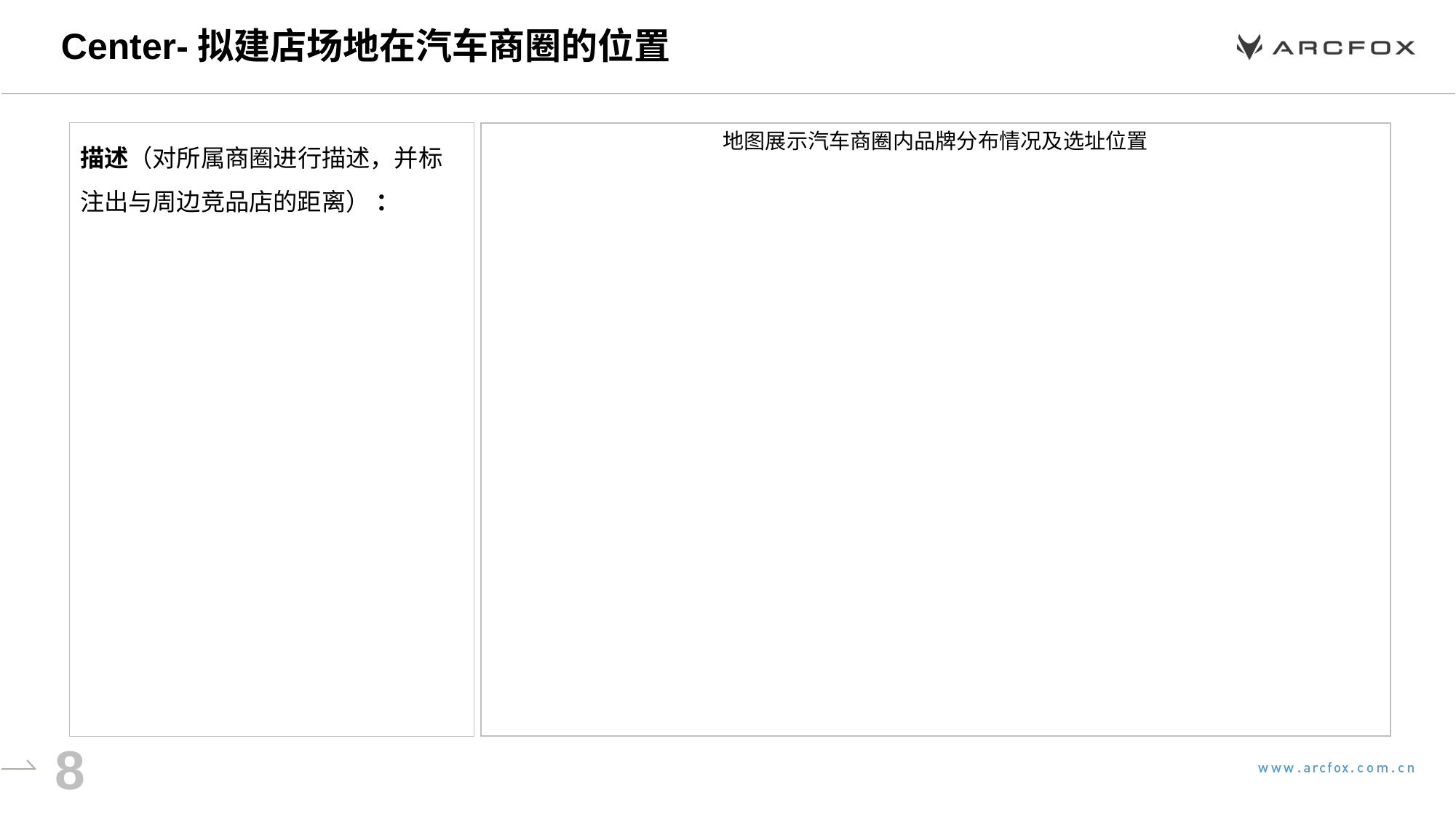

# Center-拟建店场地在汽车商圈的位置
地图展示汽车商圈内品牌分布情况及选址位置
描述（对所属商圈进行描述，并标注出与周边竞品店的距离） ：